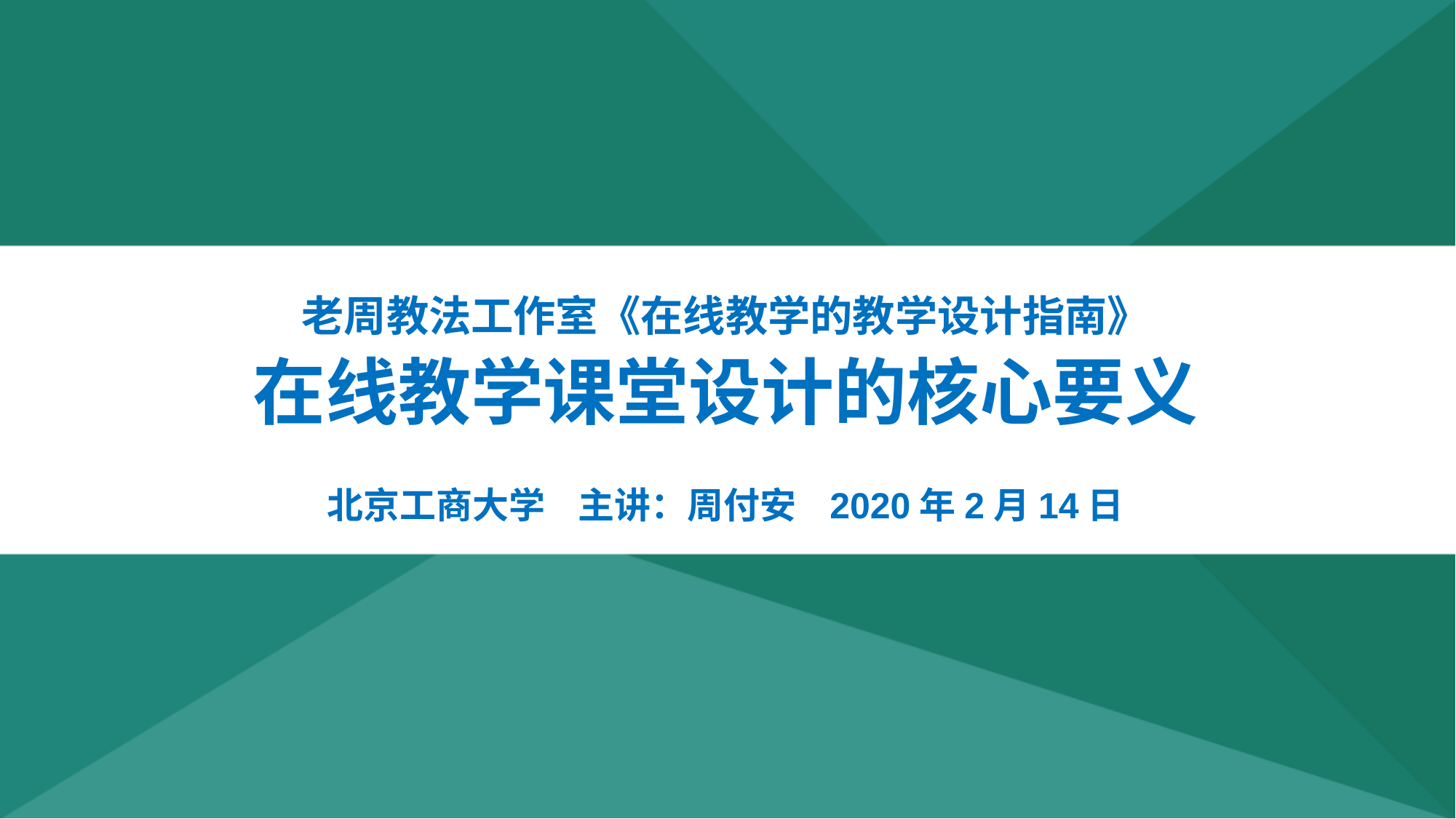

老周教法工作室《在线教学的教学设计指南》
在线教学课堂设计的核心要义
北京工商大学    主讲：周付安   2020年2月14日